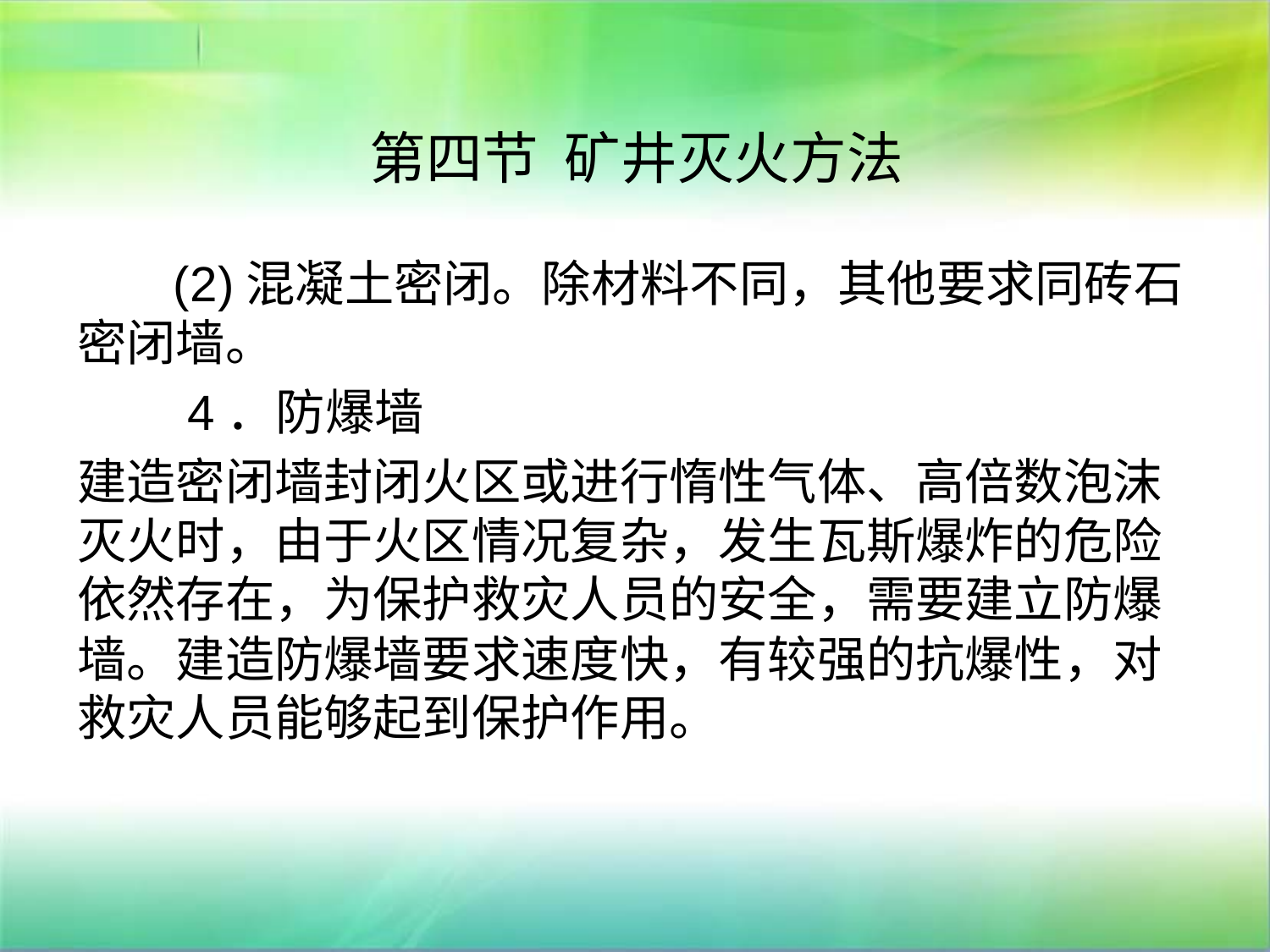

# 第四节  矿井灭火方法
       (2)混凝土密闭。除材料不同，其他要求同砖石密闭墙。
        4．防爆墙
建造密闭墙封闭火区或进行惰性气体、高倍数泡沫灭火时，由于火区情况复杂，发生瓦斯爆炸的危险依然存在，为保护救灾人员的安全，需要建立防爆墙。建造防爆墙要求速度快，有较强的抗爆性，对救灾人员能够起到保护作用。